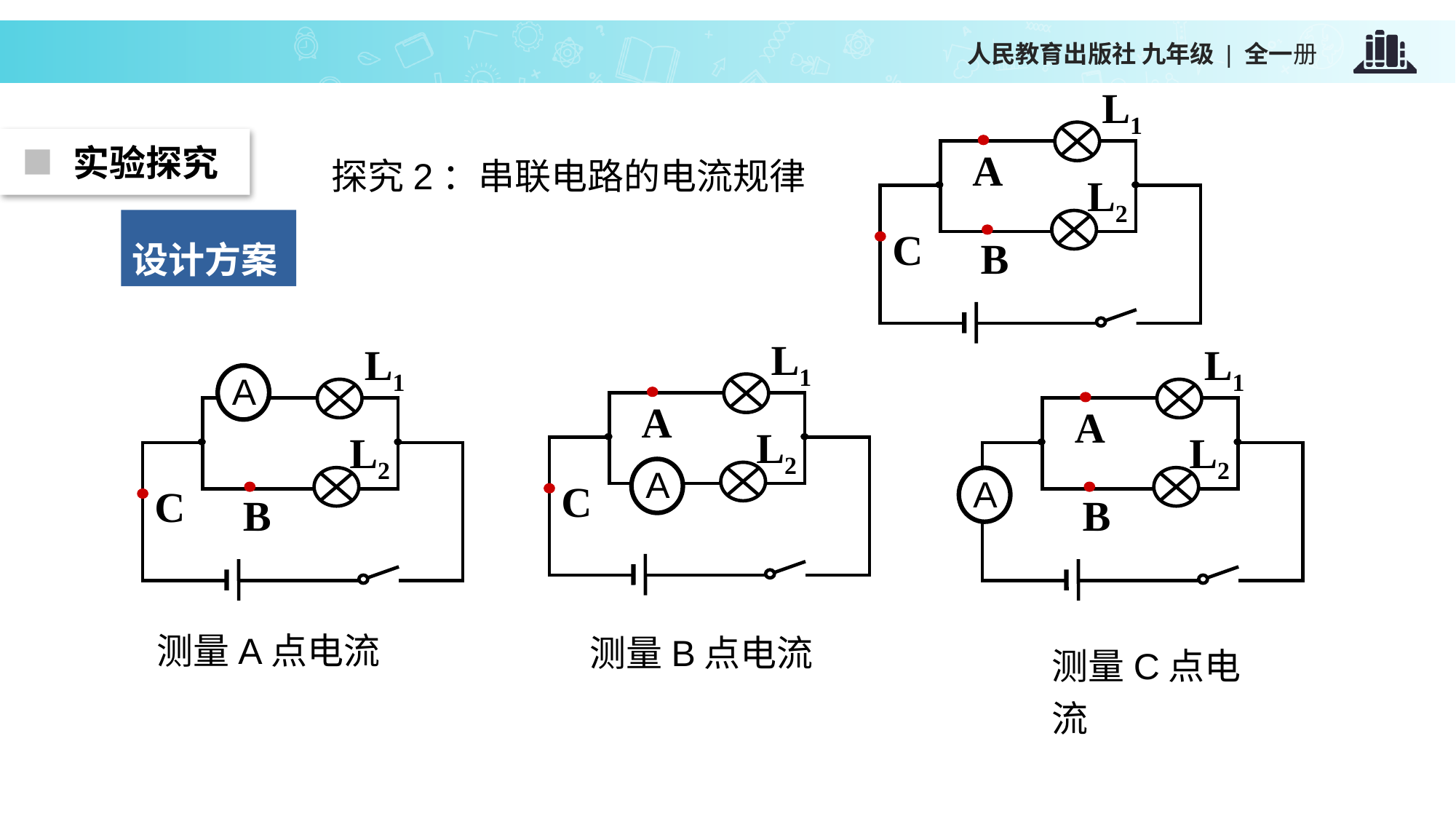

人民教育出版社 九年级 | 全一册
L1

A
L2
L1

C

B

    实验探究
探究2：串联电路的电流规律

设计方案
L1

A
L2
L1

C

A

测量B点电流
L1

L2
L1

C

B

A

测量A点电流
L1

A
L2
L1

B

A

测量C点电流